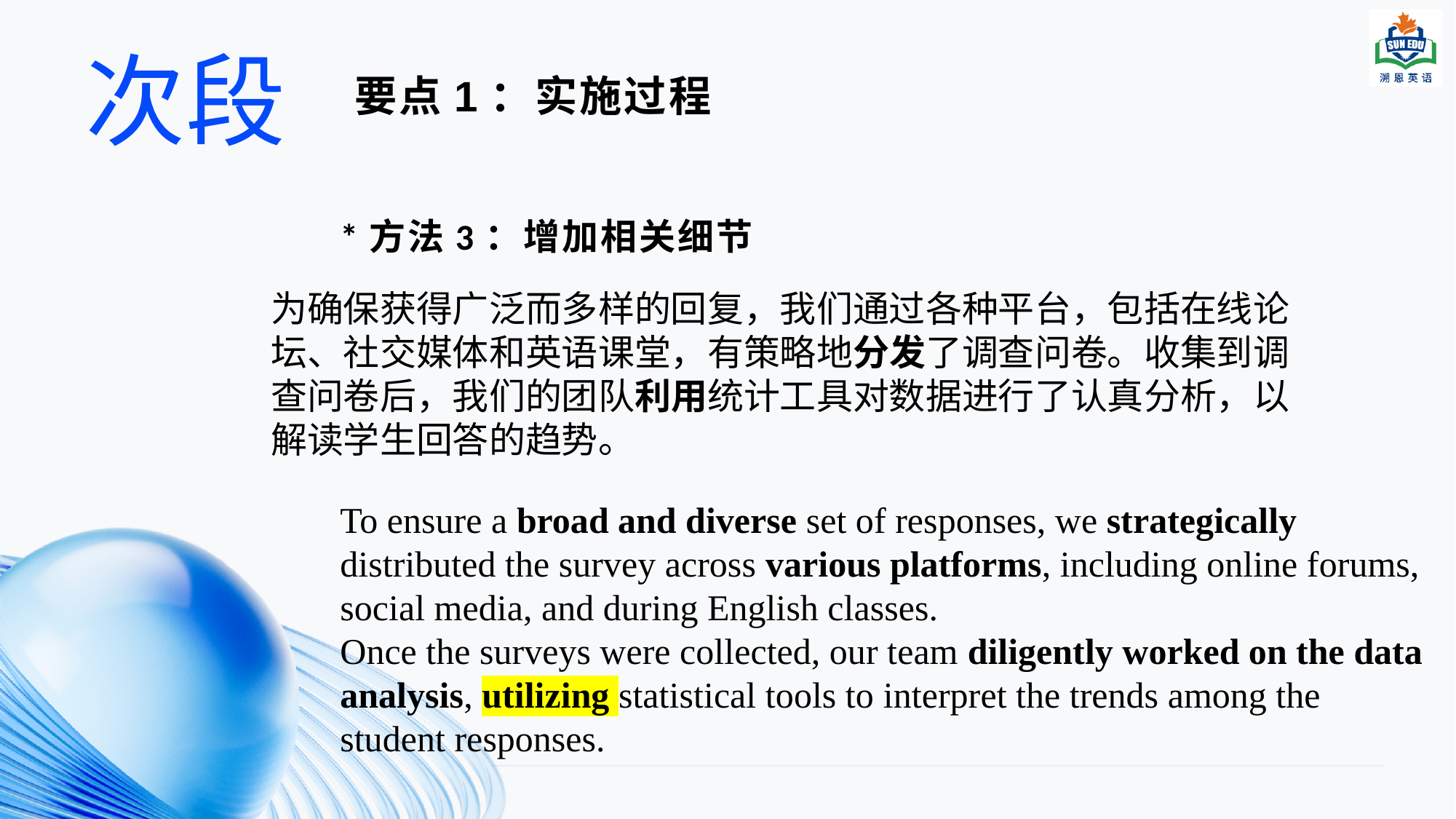

# 次段
要点1：实施过程
*方法3：增加相关细节
为确保获得广泛而多样的回复，我们通过各种平台，包括在线论坛、社交媒体和英语课堂，有策略地分发了调查问卷。收集到调查问卷后，我们的团队利用统计工具对数据进行了认真分析，以解读学生回答的趋势。
To ensure a broad and diverse set of responses, we strategically distributed the survey across various platforms, including online forums, social media, and during English classes.
Once the surveys were collected, our team diligently worked on the data analysis, utilizing statistical tools to interpret the trends among the student responses.